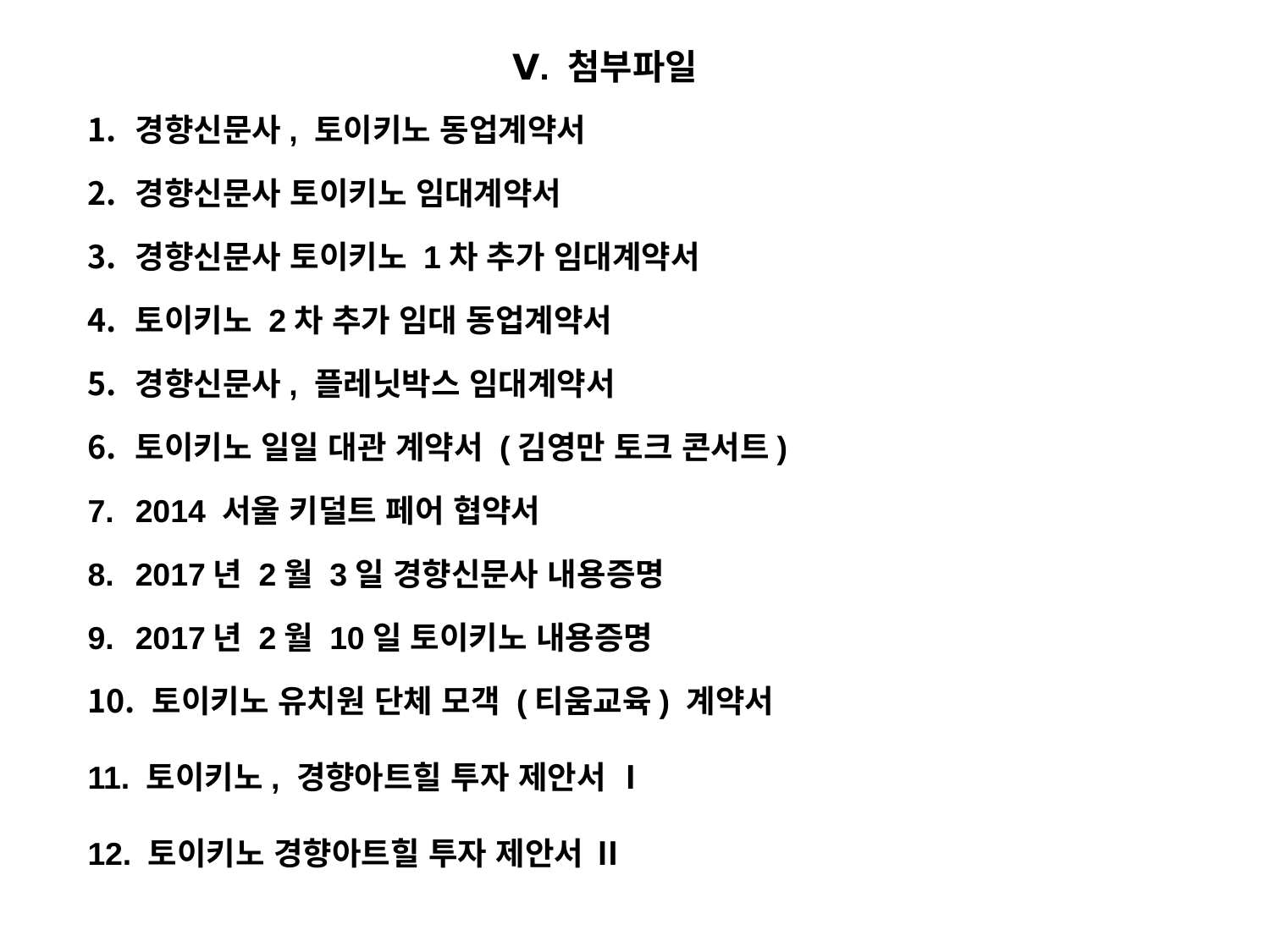

Ⅴ. 첨부파일

경향신문사, 토이키노 동업계약서
경향신문사 토이키노 임대계약서
경향신문사 토이키노 1차 추가 임대계약서
토이키노 2차 추가 임대 동업계약서
경향신문사, 플레닛박스 임대계약서
토이키노 일일 대관 계약서 (김영만 토크 콘서트)
2014 서울 키덜트 페어 협약서
2017년 2월 3일 경향신문사 내용증명
2017년 2월 10일 토이키노 내용증명
 토이키노 유치원 단체 모객 (티움교육) 계약서

11. 토이키노, 경향아트힐 투자 제안서 Ⅰ

12. 토이키노 경향아트힐 투자 제안서 Ⅱ